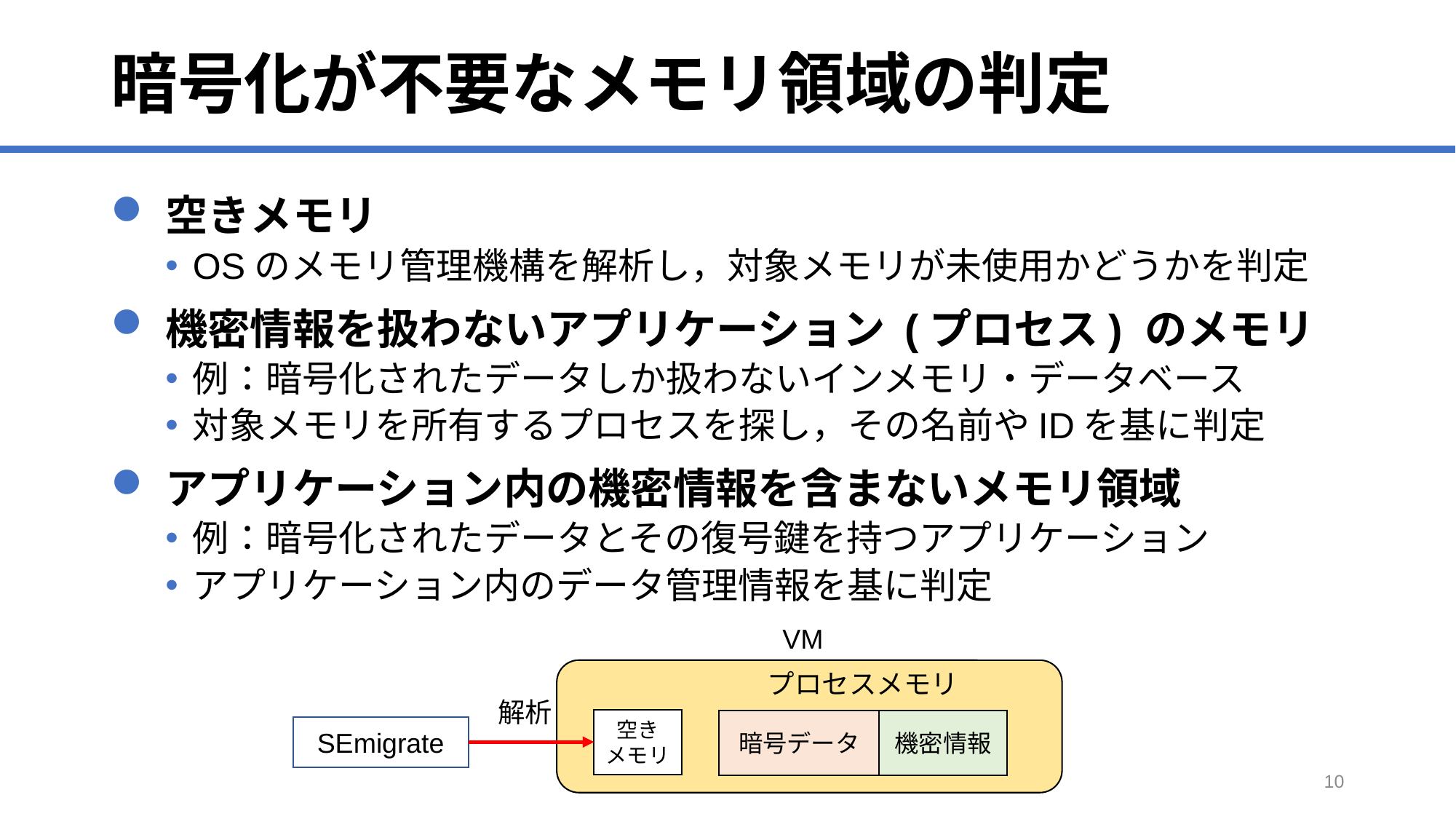

# 暗号化が不要なメモリ領域の判定
空きメモリ
OSのメモリ管理機構を解析し，対象メモリが未使用かどうかを判定
機密情報を扱わないアプリケーション (プロセス) のメモリ
例：暗号化されたデータしか扱わないインメモリ・データベース
対象メモリを所有するプロセスを探し，その名前やIDを基に判定
アプリケーション内の機密情報を含まないメモリ領域
例：暗号化されたデータとその復号鍵を持つアプリケーション
アプリケーション内のデータ管理情報を基に判定
VM

プロセスメモリ
解析
空き
メモリ
暗号データ

機密情報

SEmigrate
10